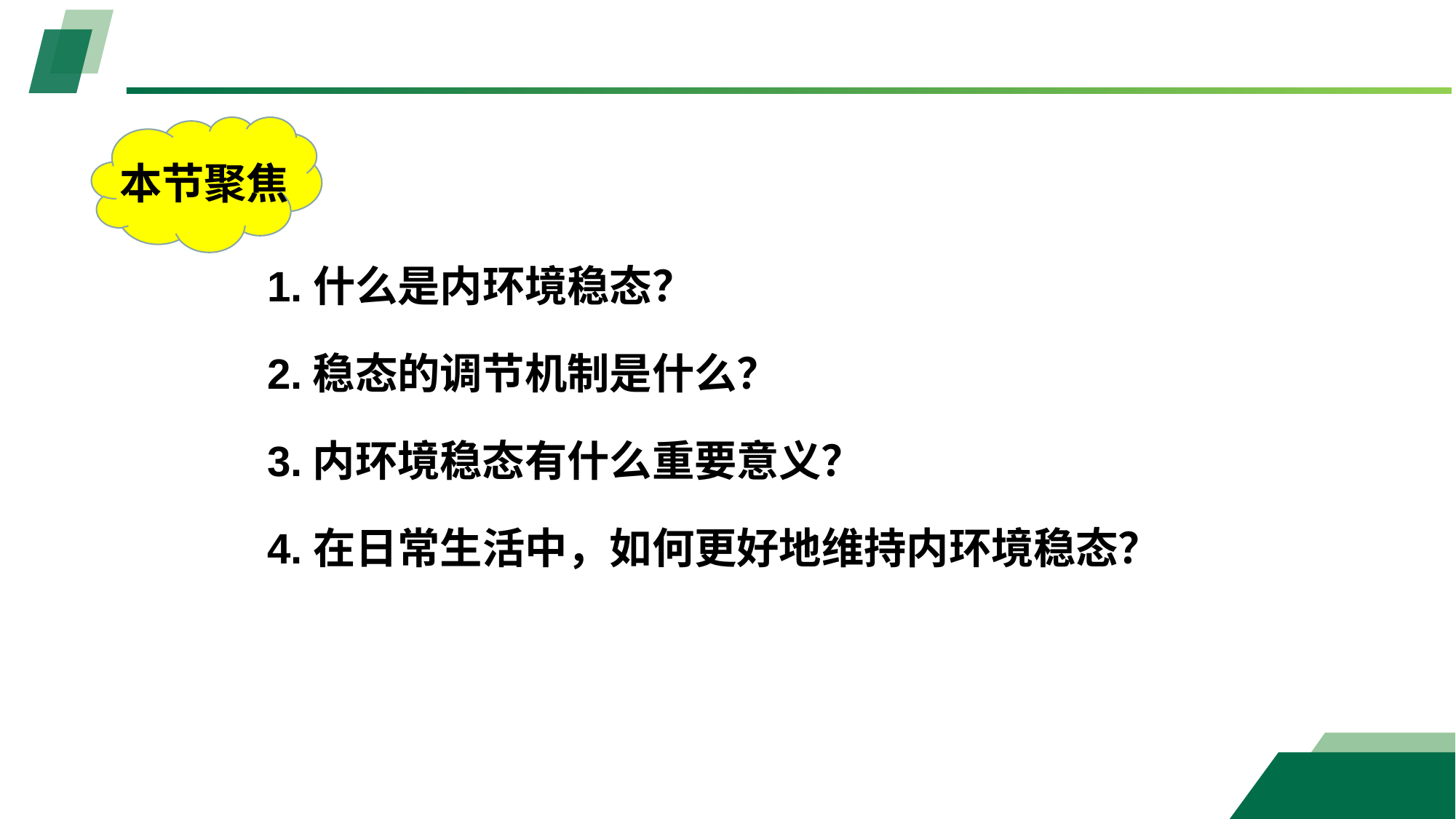

本节聚焦
1.什么是内环境稳态？
2.稳态的调节机制是什么？
3.内环境稳态有什么重要意义？
4.在日常生活中，如何更好地维持内环境稳态？